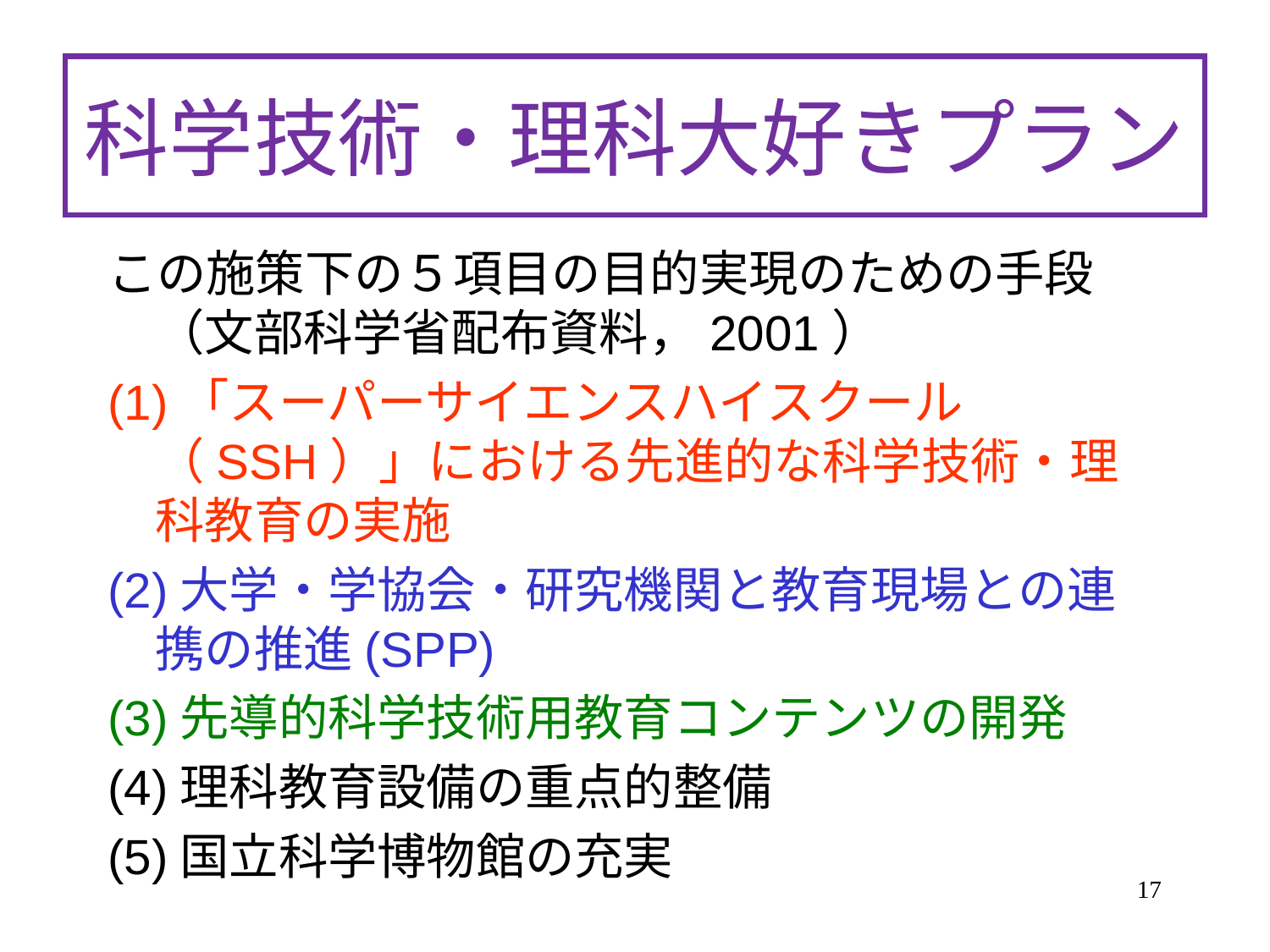

# 科学技術・理科大好きプラン
この施策下の５項目の目的実現のための手段（文部科学省配布資料，2001）
(1)「スーパーサイエンスハイスクール（SSH）」における先進的な科学技術・理科教育の実施
(2)大学・学協会・研究機関と教育現場との連携の推進(SPP)
(3)先導的科学技術用教育コンテンツの開発
(4)理科教育設備の重点的整備
(5)国立科学博物館の充実
17